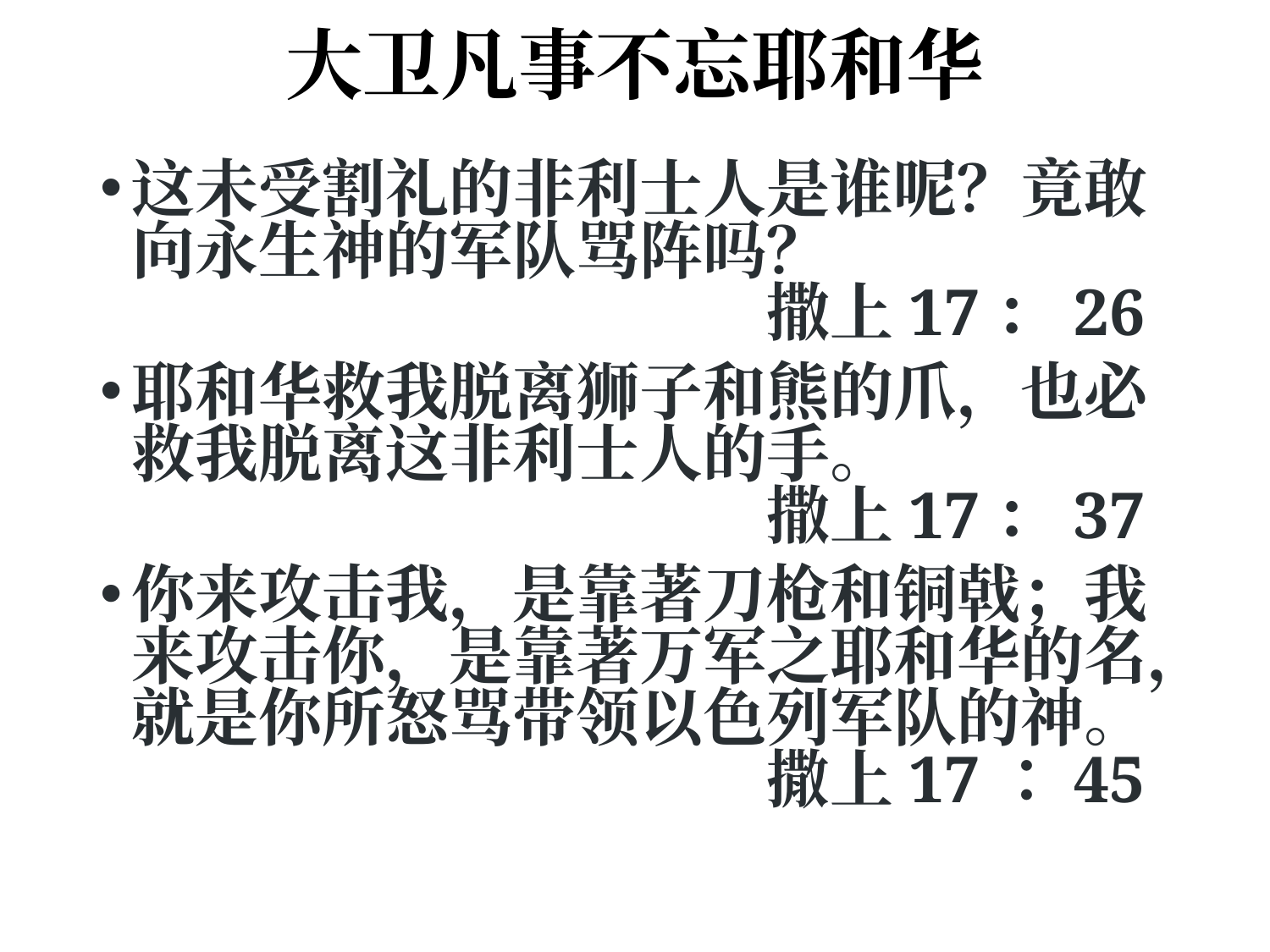

# 大卫凡事不忘耶和华
这未受割礼的非利士人是谁呢？竟敢向永生神的军队骂阵吗？								撒上17：26
耶和华救我脱离狮子和熊的爪，也必救我脱离这非利士人的手。							撒上17：37
你来攻击我，是靠著刀枪和铜戟；我来攻击你，是靠著万军之耶和华的名，就是你所怒骂带领以色列军队的神。					撒上17：45